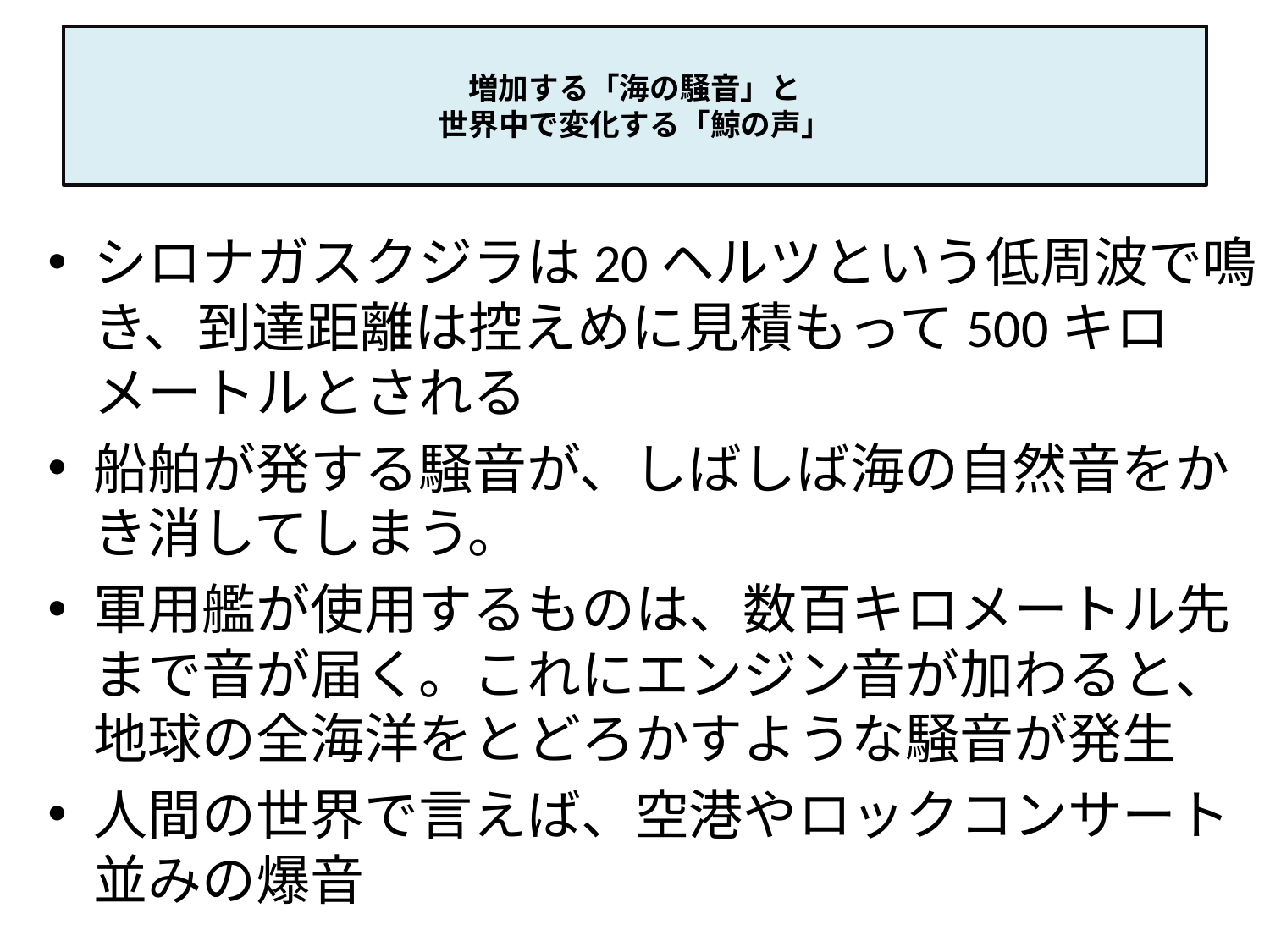

# 増加する「海の騒音」と 世界中で変化する「鯨の声」
シロナガスクジラは20ヘルツという低周波で鳴き、到達距離は控えめに見積もって500キロメートルとされる
船舶が発する騒音が、しばしば海の自然音をかき消してしまう。
軍用艦が使用するものは、数百キロメートル先まで音が届く。これにエンジン音が加わると、地球の全海洋をとどろかすような騒音が発生
人間の世界で言えば、空港やロックコンサート並みの爆音